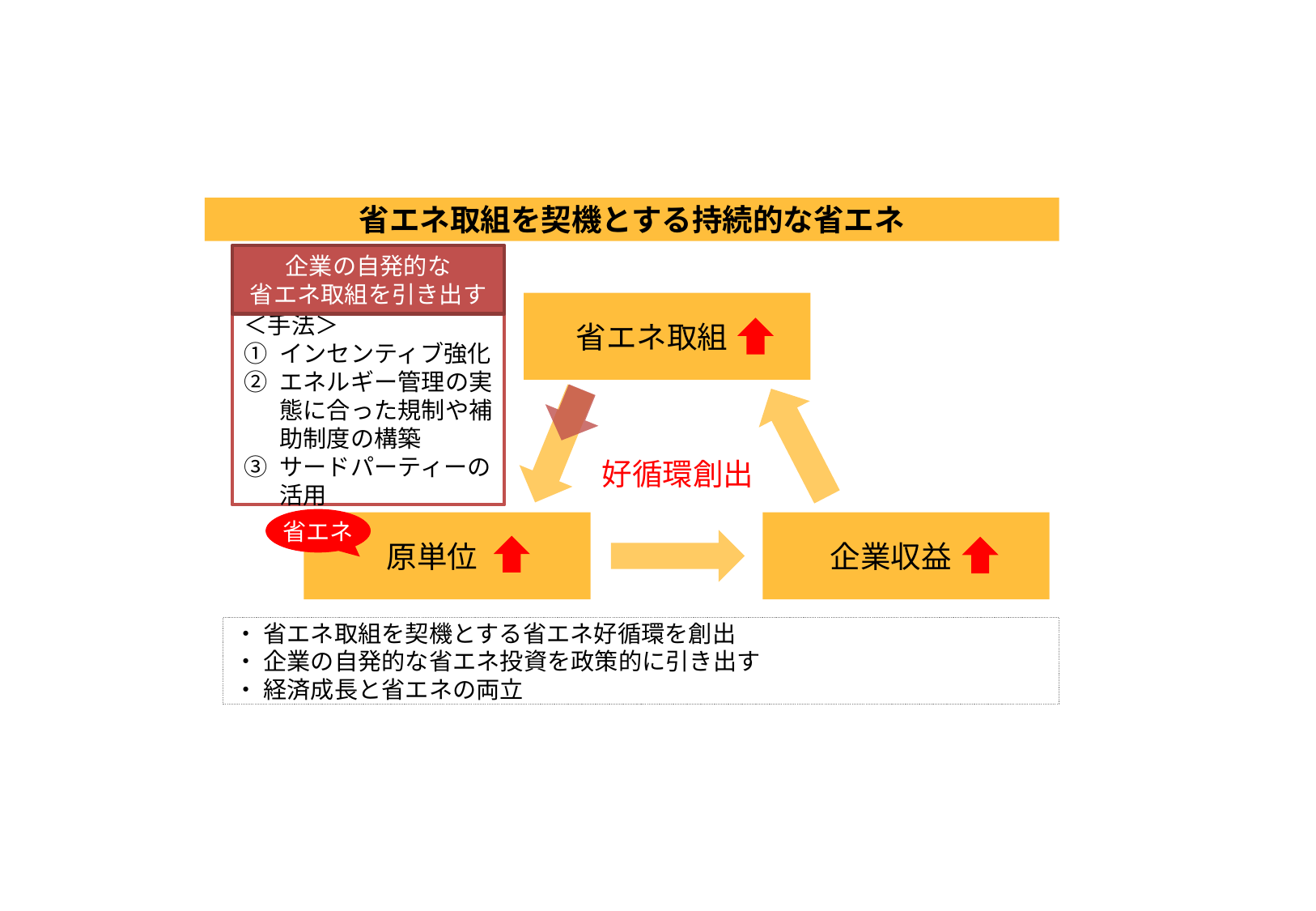

省エネ取組を契機とする持続的な省エネ
企業の自発的な
省エネ取組を引き出す
＜手法＞
①	インセンティブ強化
②	エネルギー管理の実態に合った規制や補助制度の構築
③	サードパーティーの活用
省エネ取組

好循環創出

省エネ
原単位
企業収益

・ 省エネ取組を契機とする省エネ好循環を創出
・ 企業の自発的な省エネ投資を政策的に引き出す
・ 経済成長と省エネの両立